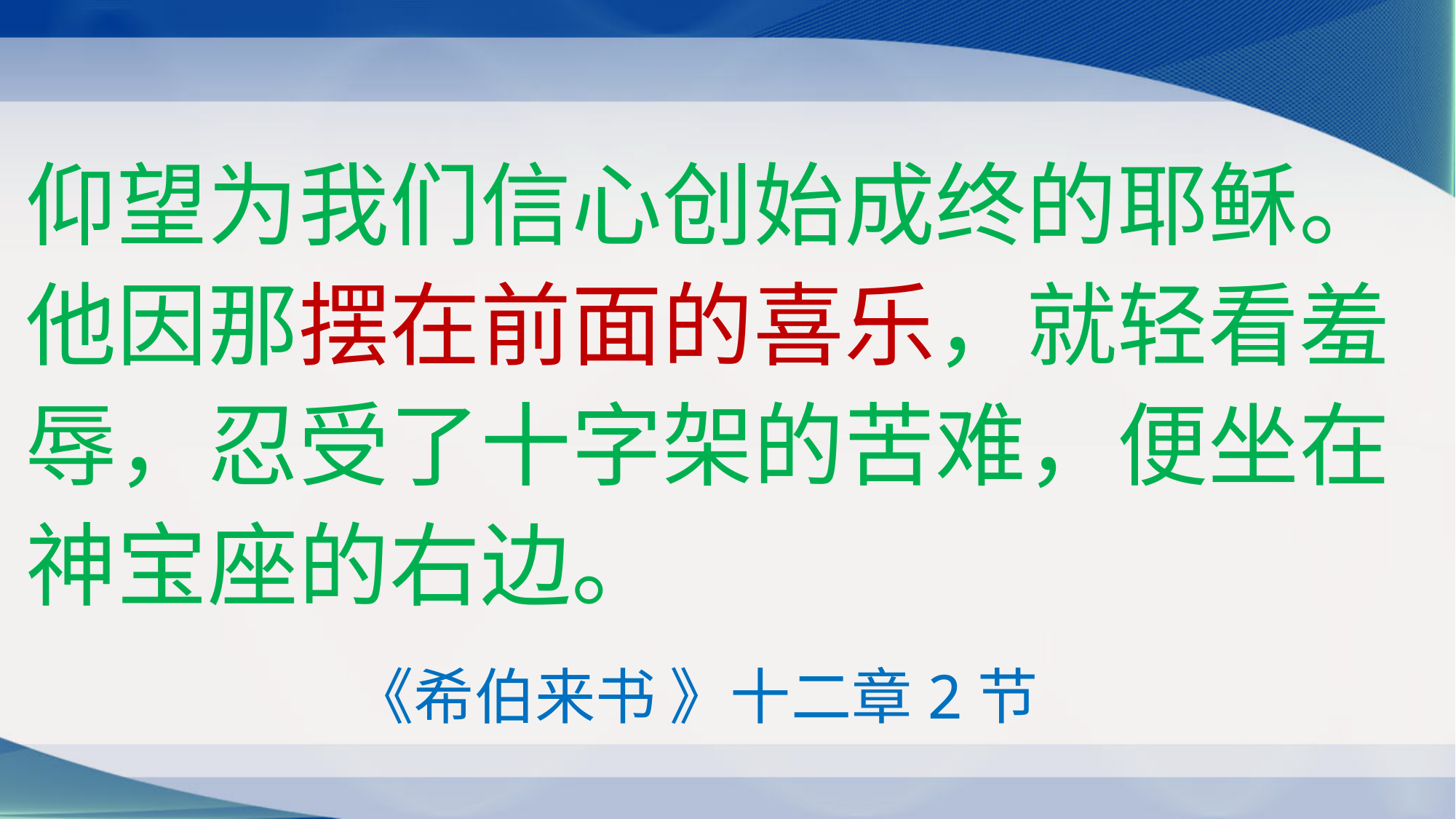

仰望为我们信心创始成终的耶稣。他因那摆在前面的喜乐，就轻看羞辱，忍受了十字架的苦难，便坐在神宝座的右边。
               《希伯来书 》十二章2节